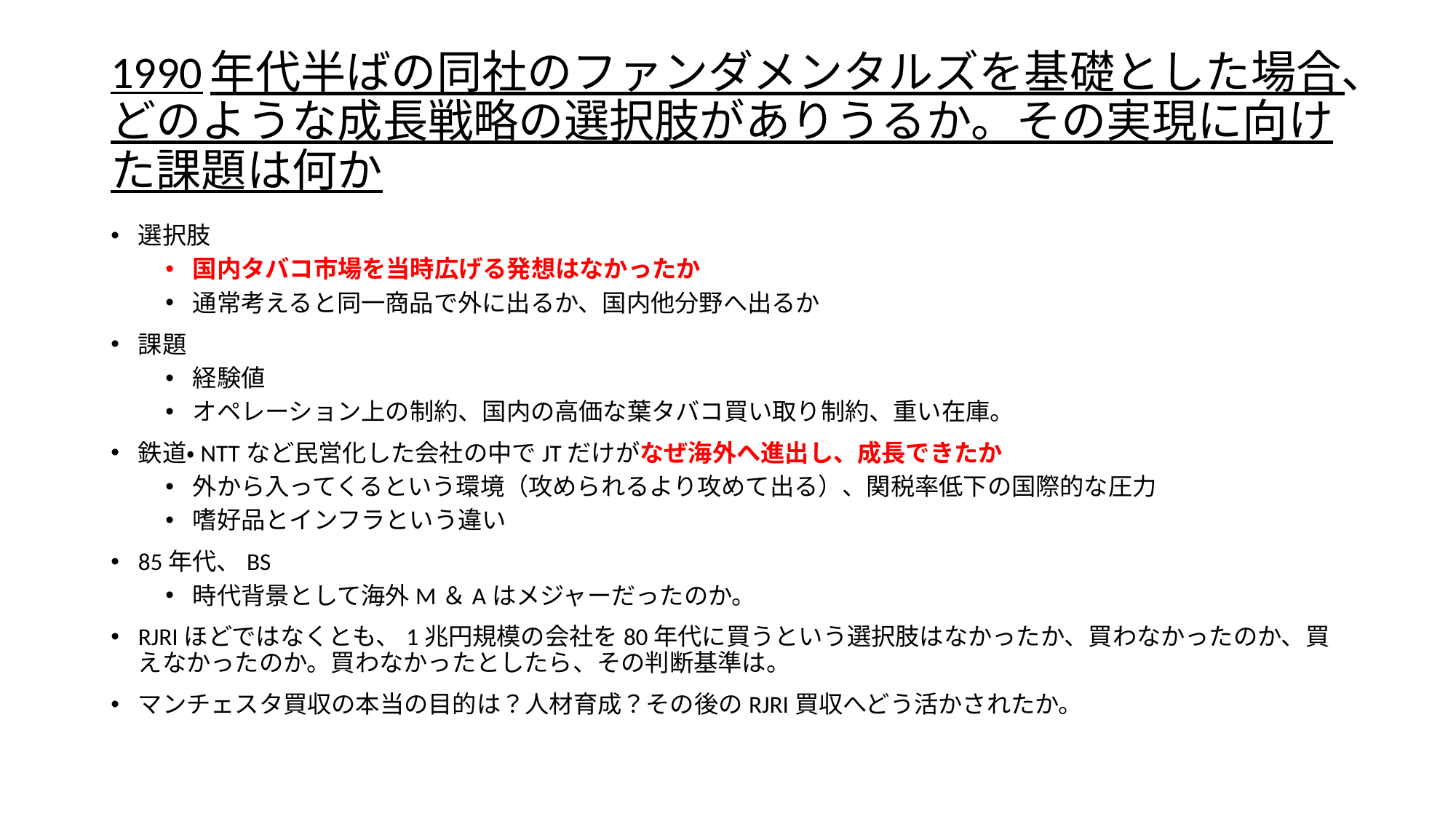

# 1990年代半ばの同社のファンダメンタルズを基礎とした場合、どのような成長戦略の選択肢がありうるか。その実現に向けた課題は何か
選択肢
国内タバコ市場を当時広げる発想はなかったか
通常考えると同一商品で外に出るか、国内他分野へ出るか
課題
経験値
オペレーション上の制約、国内の高価な葉タバコ買い取り制約、重い在庫。
鉄道・NTTなど民営化した会社の中でJTだけがなぜ海外へ進出し、成長できたか
外から入ってくるという環境（攻められるより攻めて出る）、関税率低下の国際的な圧力
嗜好品とインフラという違い
85年代、BS
時代背景として海外M＆Aはメジャーだったのか。
RJRIほどではなくとも、1兆円規模の会社を80年代に買うという選択肢はなかったか、買わなかったのか、買えなかったのか。買わなかったとしたら、その判断基準は。
マンチェスタ買収の本当の目的は？人材育成？その後のRJRI買収へどう活かされたか。